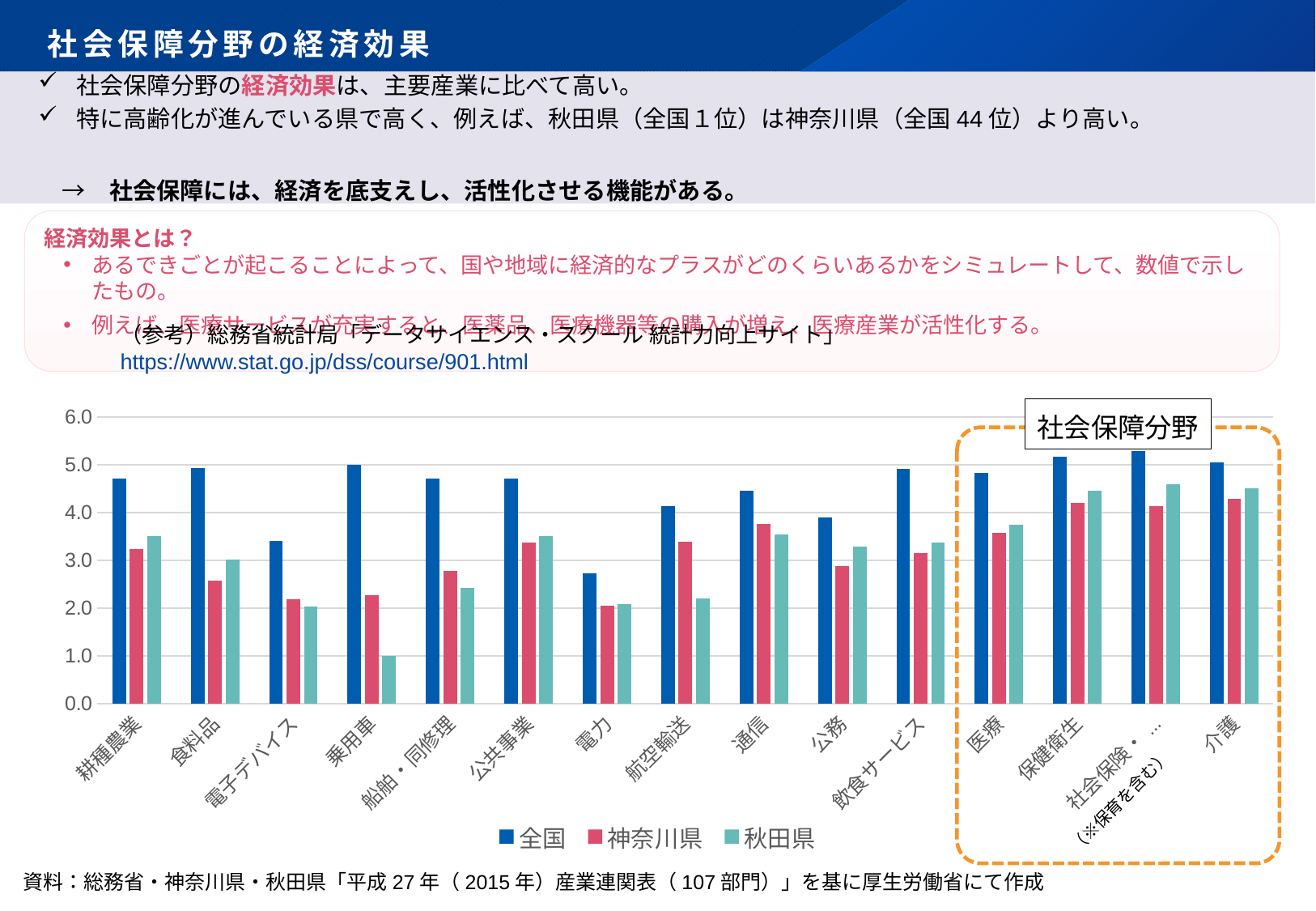

# 社会保障分野の経済効果
社会保障分野の経済効果は、主要産業に比べて高い。
特に高齢化が進んでいる県で高く、例えば、秋田県（全国１位）は神奈川県（全国44位）より高い。
　→　社会保障には、経済を底支えし、活性化させる機能がある。
251218統総５班修正
（※書きの削除）
経済効果とは？
あるできごとが起こることによって、国や地域に経済的なプラスがどのくらいあるかをシミュレートして、数値で示したもの。

例えば、医療サービスが充実すると、医薬品、医療機器等の購入が増え、医療産業が活性化する。
（参考）総務省統計局「データサイエンス・スクール 統計力向上サイト」　https://www.stat.go.jp/dss/course/901.html

### Chart

| Category | 全国 | 神奈川県 | 秋田県 |
|---|---|---|---|
| 耕種農業 | 4.714767032956878 | 3.2391253717031474 | 3.5174909162964654 |
| 食料品 | 4.937549662765188 | 2.5739819922002516 | 3.012300258975352 |
| 電子デバイス | 3.4070585109084246 | 2.1829757346408063 | 2.031747200599331 |
| 乗用車 | 4.994744122070785 | 2.2807433067802396 | 1.0 |
| 船舶・同修理 | 4.7095254875901364 | 2.7858106950082133 | 2.418466056476085 |
| 公共事業 | 4.712631299383095 | 3.370348252683018 | 3.5092682828124033 |
| 電力 | 2.723148960764364 | 2.048595592716194 | 2.0789034554517407 |
| 航空輸送 | 4.145485371771693 | 3.3861356898446338 | 2.2044303531311895 |
| 通信 | 4.4638926045038 | 3.7587321530790314 | 3.5517064555231252 |
| 公務 | 3.9076386627057023 | 2.8876843165316144 | 3.2919322374936186 |
| 飲食サービス | 4.912434619462579 | 3.1472116597479114 | 3.372536412897581 |
| 医療 | 4.832993568613227 | 3.571674841744158 | 3.739787453912951 |
| 保健衛生 | 5.179264624821809 | 4.202591172032878 | 4.453908340686182 |
| 社会保険・社会福祉 | 5.284975123505921 | 4.13258778735603 | 4.590127702040473 |
| 介護 | 5.053213741949993 | 4.293201620395154 | 4.511773157084126 |
社会保障分野

（※保育を含む）
資料：総務省・神奈川県・秋田県「平成27年（2015年）産業連関表（107部門）」を基に厚生労働省にて作成